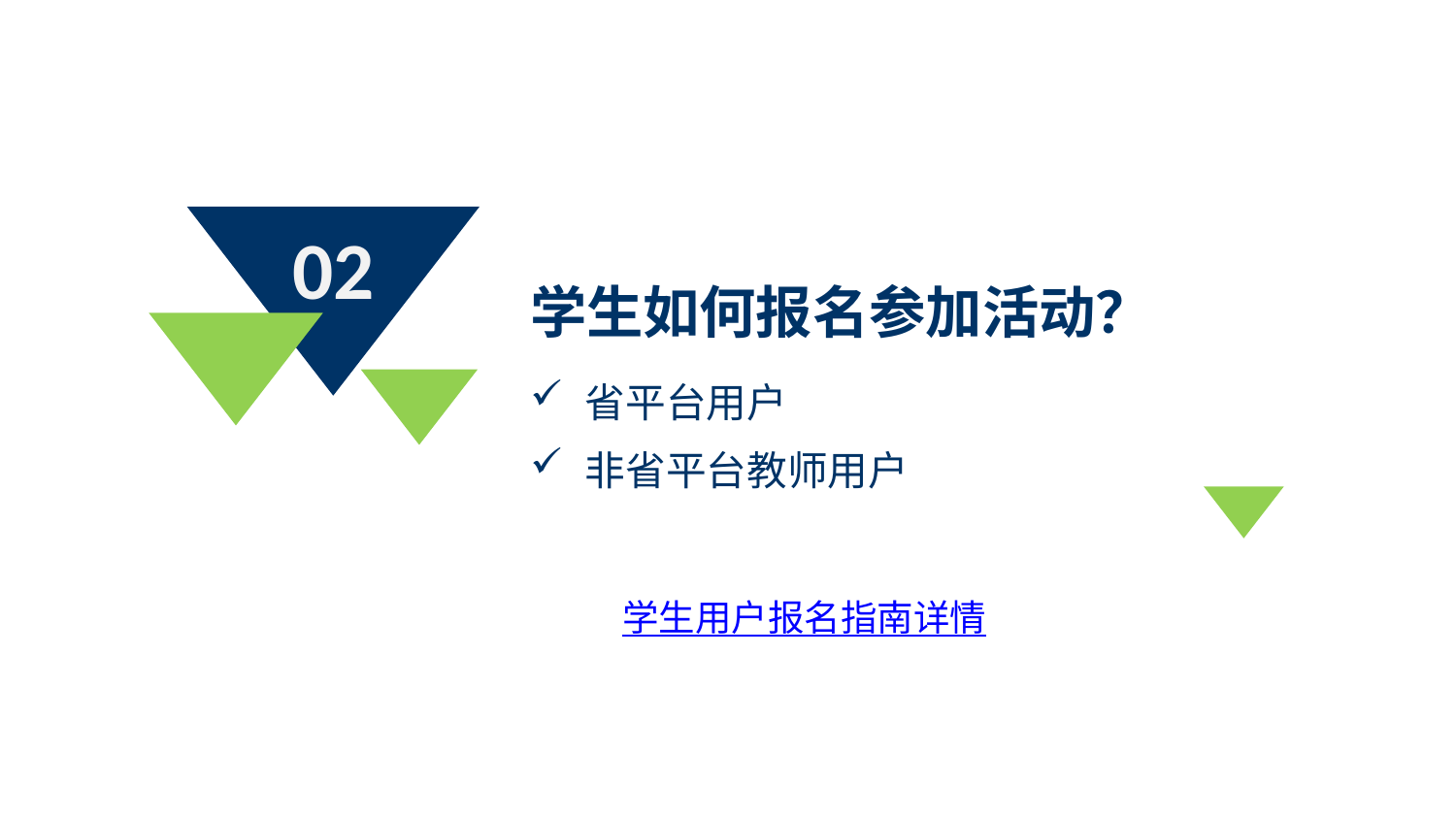

02
学生如何报名参加活动？

省平台用户
非省平台教师用户

学生用户报名指南详情